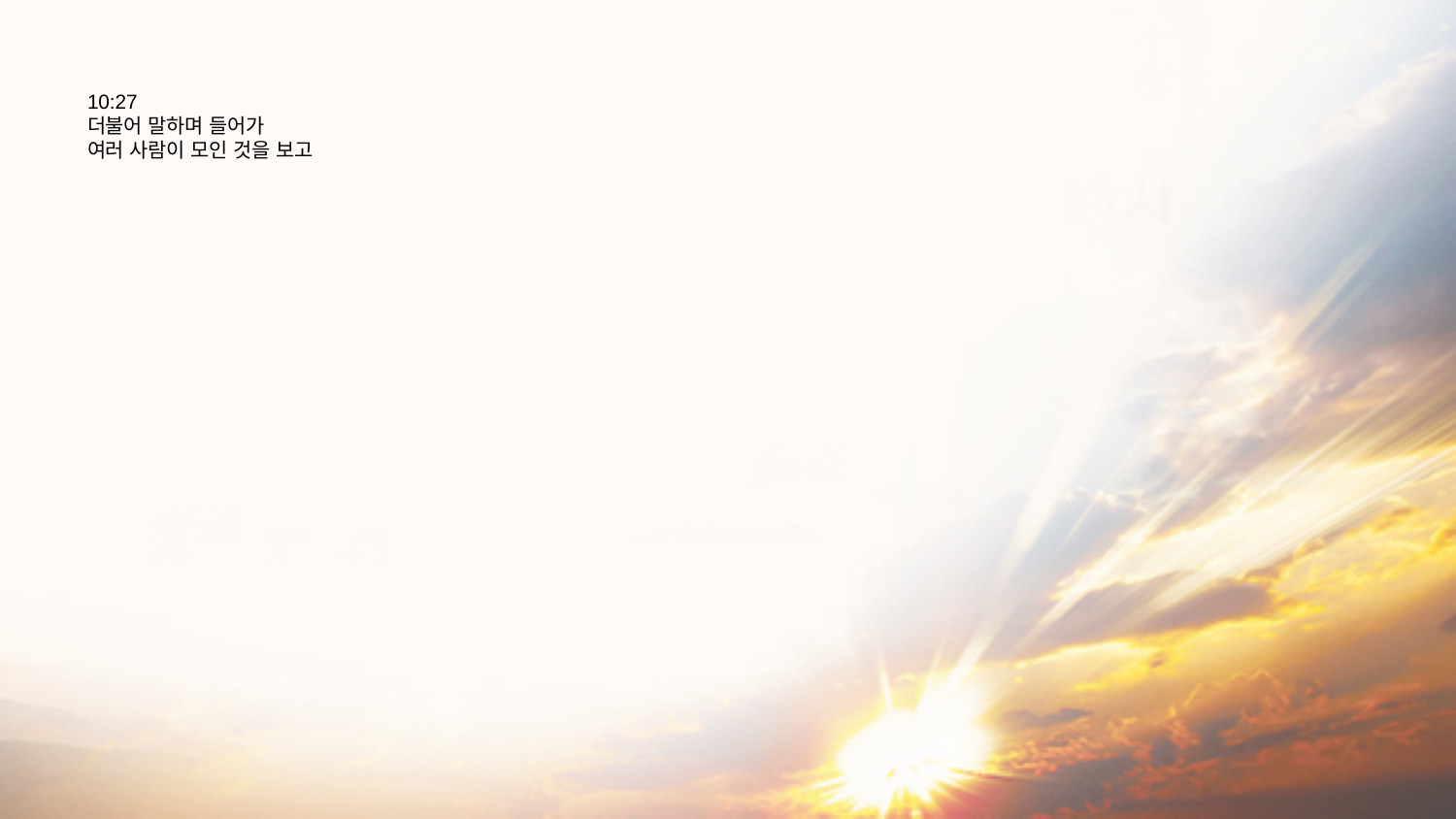

# 10:27 더불어 말하며 들어가 여러 사람이 모인 것을 보고